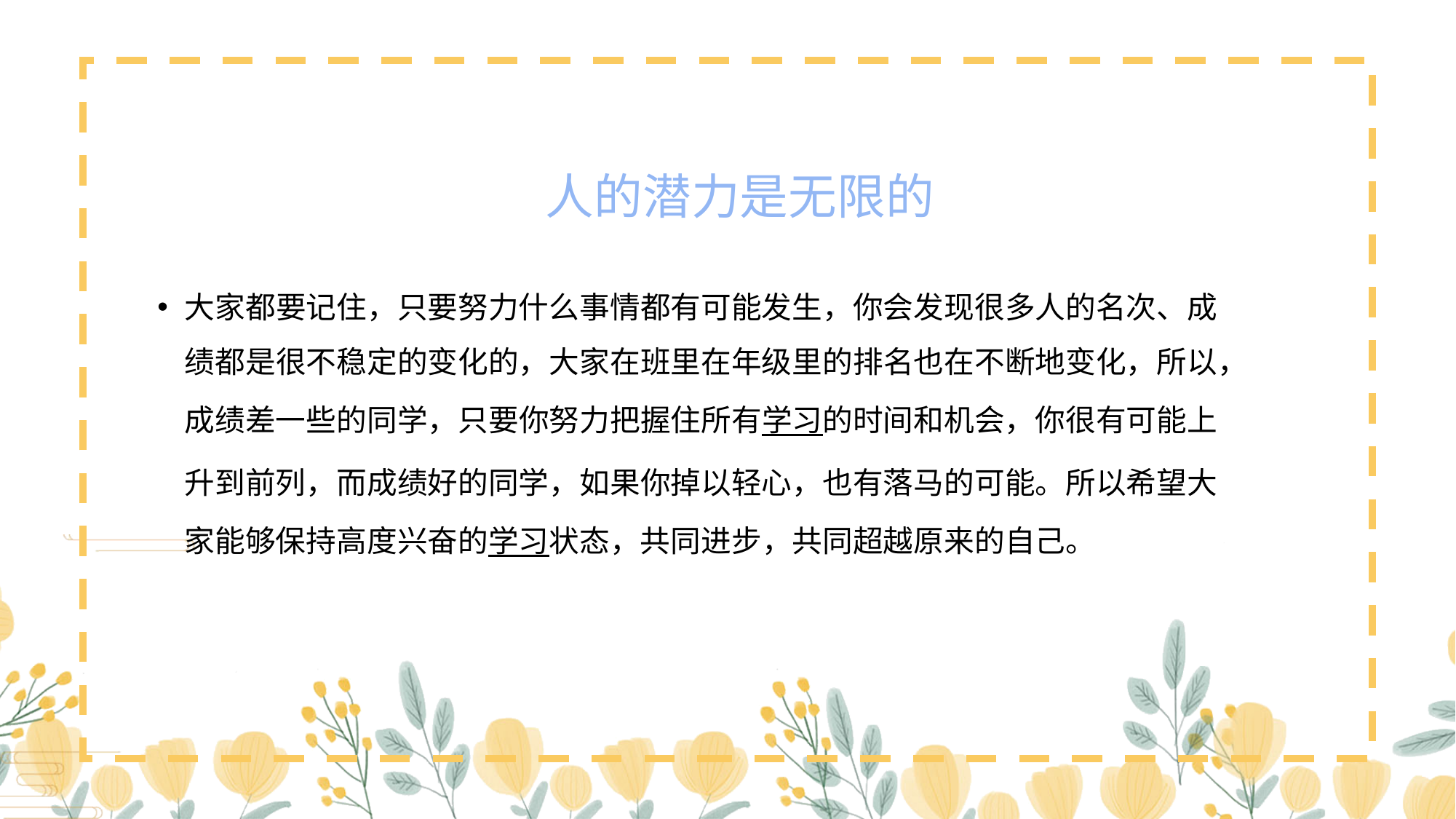

人的潜力是无限的
大家都要记住，只要努力什么事情都有可能发生，你会发现很多人的名次、成绩都是很不稳定的变化的，大家在班里在年级里的排名也在不断地变化，所以，成绩差一些的同学，只要你努力把握住所有学习的时间和机会，你很有可能上升到前列，而成绩好的同学，如果你掉以轻心，也有落马的可能。所以希望大家能够保持高度兴奋的学习状态，共同进步，共同超越原来的自己。